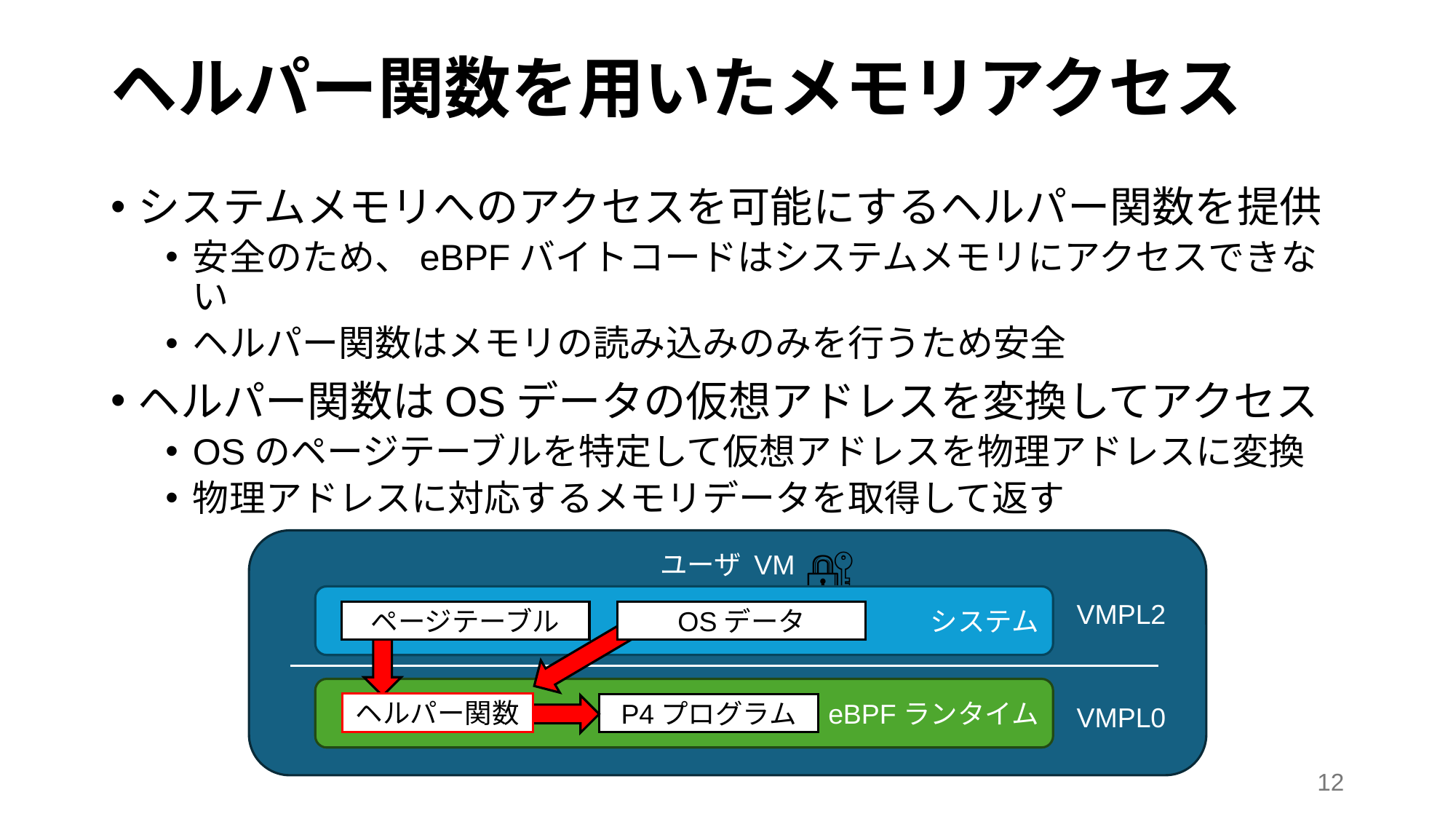

# ヘルパー関数を用いたメモリアクセス
システムメモリへのアクセスを可能にするヘルパー関数を提供
安全のため、eBPFバイトコードはシステムメモリにアクセスできない
ヘルパー関数はメモリの読み込みのみを行うため安全
ヘルパー関数はOSデータの仮想アドレスを変換してアクセス
OSのページテーブルを特定して仮想アドレスを物理アドレスに変換
物理アドレスに対応するメモリデータを取得して返す
ユーザ VM
🔐
システム
VMPL2

ページテーブル
OSデータ

eBPFランタイム

ヘルパー関数
P4プログラム
VMPL0
12